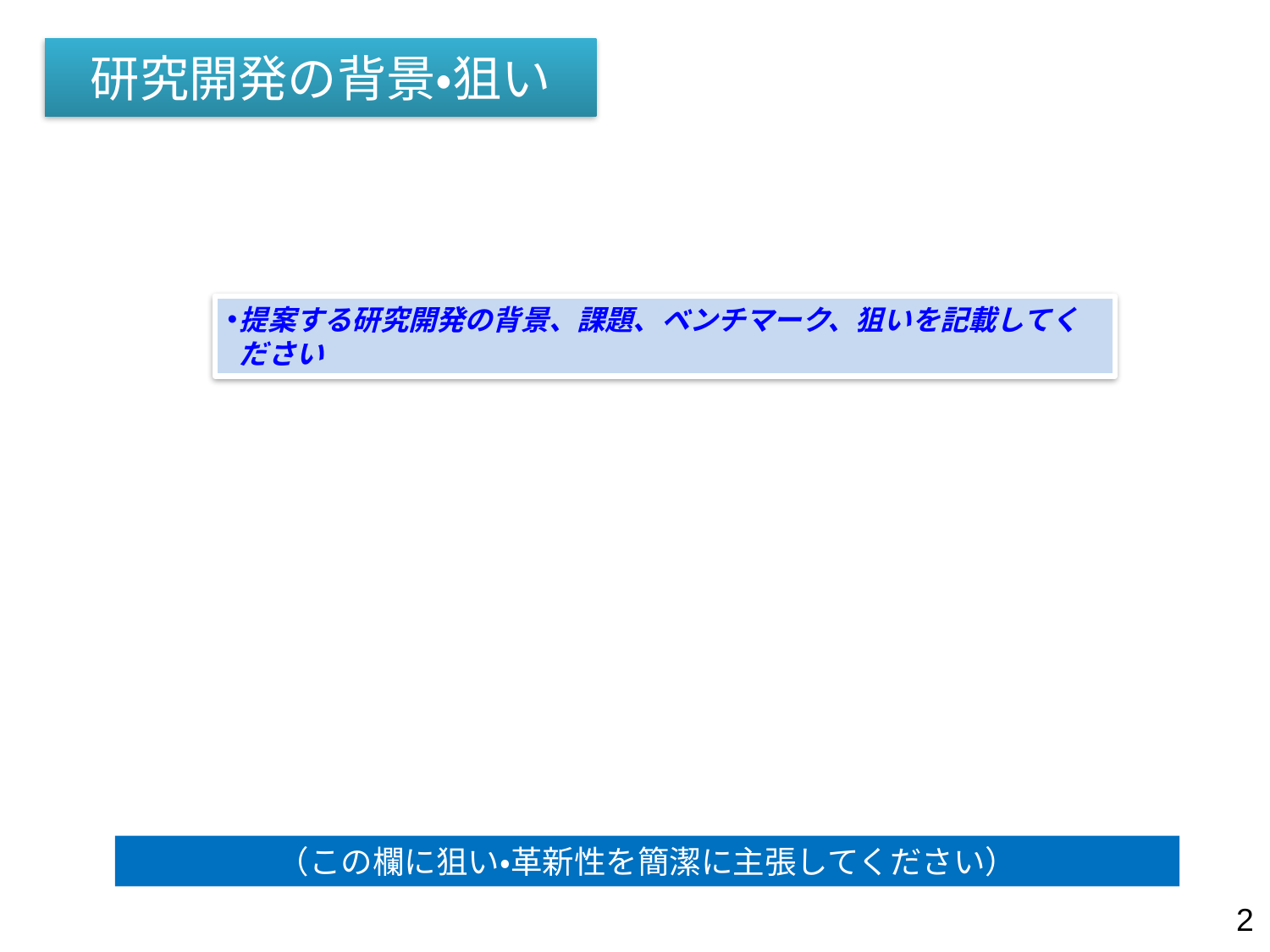

# 研究開発の背景・狙い
提案する研究開発の背景、課題、ベンチマーク、狙いを記載してください
（この欄に狙い・革新性を簡潔に主張してください）
2